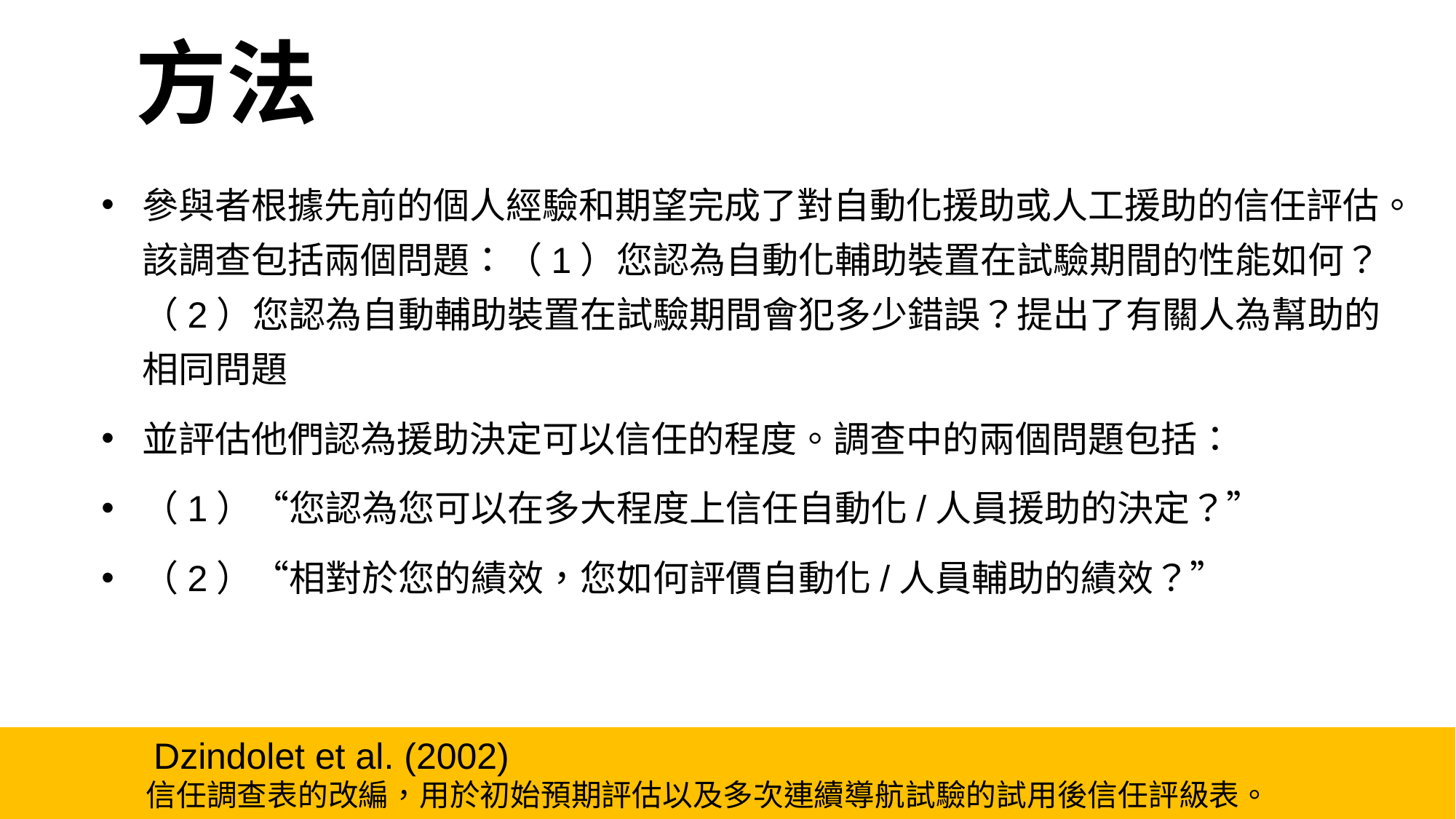

方法
參與者根據先前的個人經驗和期望完成了對自動化援助或人工援助的信任評估。該調查包括兩個問題：（1）您認為自動化輔助裝置在試驗期間的性能如何？（2）您認為自動輔助裝置在試驗期間會犯多少錯誤？提出了有關人為幫助的相同問題
並評估他們認為援助決定可以信任的程度。調查中的兩個問題包括：
（1）“您認為您可以在多大程度上信任自動化/人員援助的決定？”
（2）“相對於您的績效，您如何評價自動化/人員輔助的績效？”

 Dzindolet et al. (2002)
信任調查表的改編，用於初始預期評估以及多次連續導航試驗的試用後信任評級表。

13